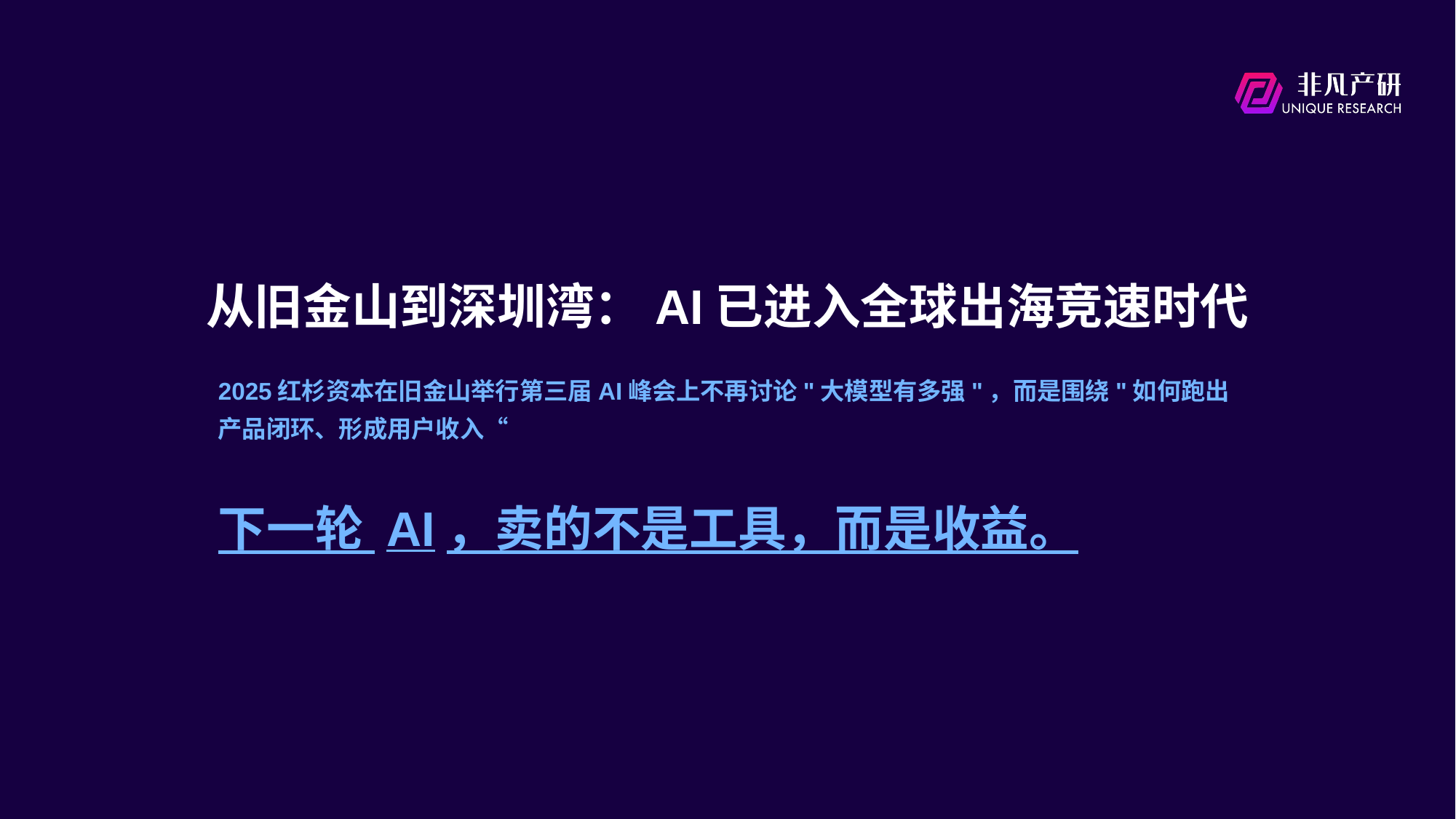

从旧金山到深圳湾：AI已进入全球出海竞速时代
2025红杉资本在旧金山举行第三届AI峰会上不再讨论"大模型有多强"，而是围绕"如何跑出产品闭环、形成用户收入“

下一轮 AI，卖的不是工具，而是收益。